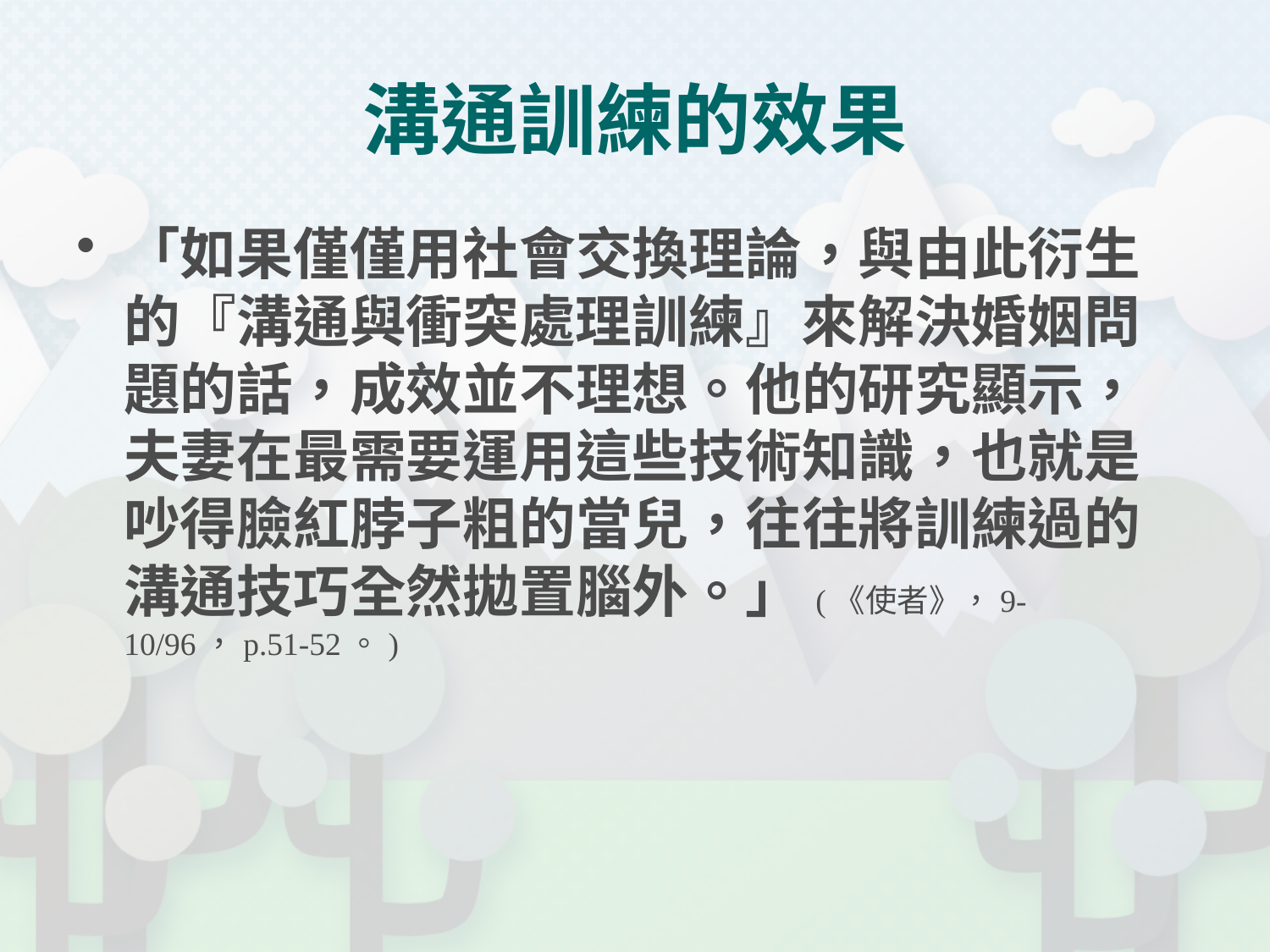

# 溝通訓練的效果
「如果僅僅用社會交換理論，與由此衍生的『溝通與衝突處理訓練』來解決婚姻問題的話，成效並不理想。他的研究顯示，夫妻在最需要運用這些技術知識，也就是吵得臉紅脖子粗的當兒，往往將訓練過的溝通技巧全然拋置腦外。」(《使者》，9-10/96，p.51-52。)